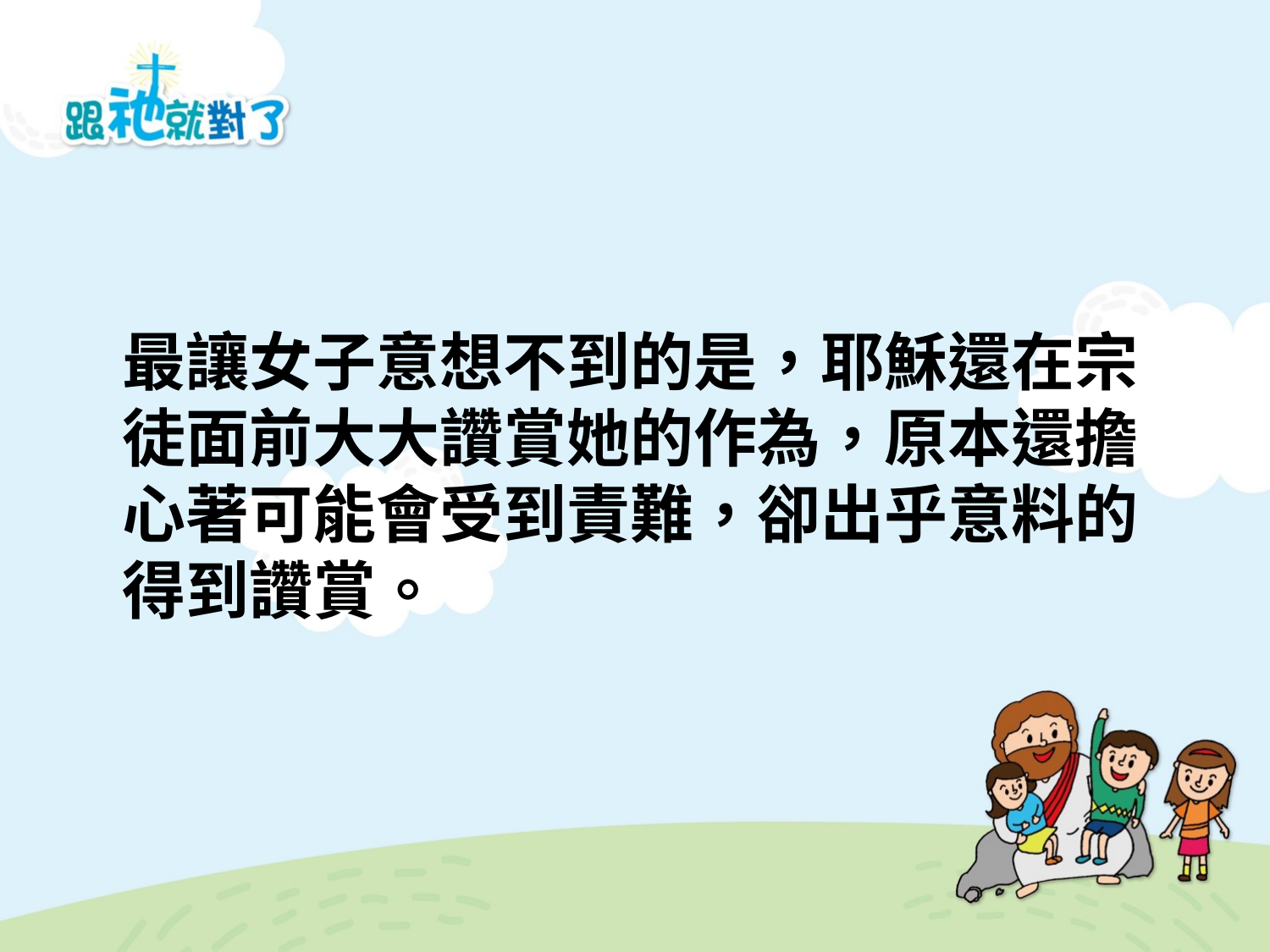

最讓女子意想不到的是，耶穌還在宗徒面前大大讚賞她的作為，原本還擔心著可能會受到責難，卻出乎意料的得到讚賞。